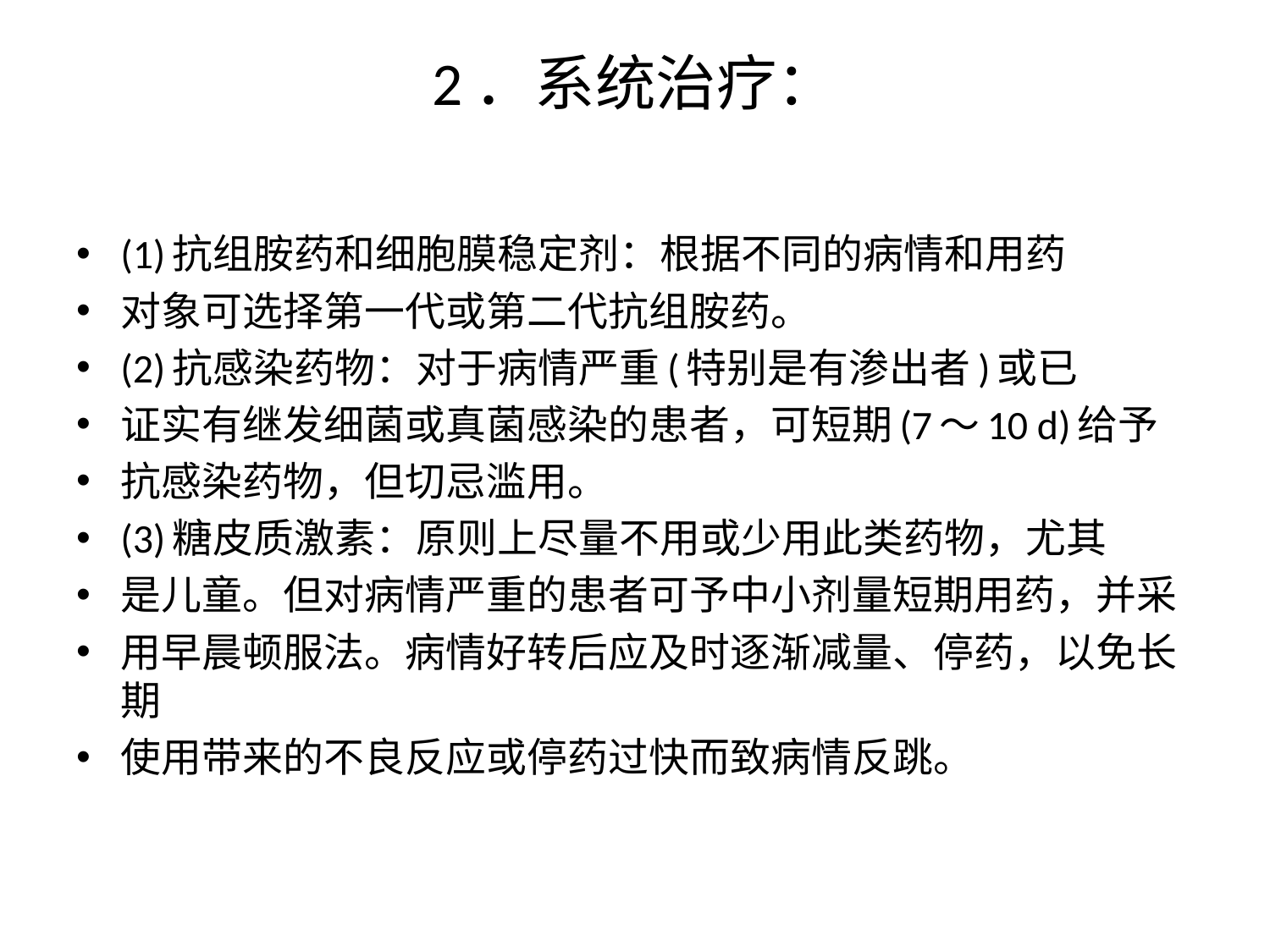

# 2．系统治疗：
(1)抗组胺药和细胞膜稳定剂：根据不同的病情和用药
对象可选择第一代或第二代抗组胺药。
(2)抗感染药物：对于病情严重(特别是有渗出者)或已
证实有继发细菌或真菌感染的患者，可短期(7～10 d)给予
抗感染药物，但切忌滥用。
(3)糖皮质激素：原则上尽量不用或少用此类药物，尤其
是儿童。但对病情严重的患者可予中小剂量短期用药，并采
用早晨顿服法。病情好转后应及时逐渐减量、停药，以免长期
使用带来的不良反应或停药过快而致病情反跳。